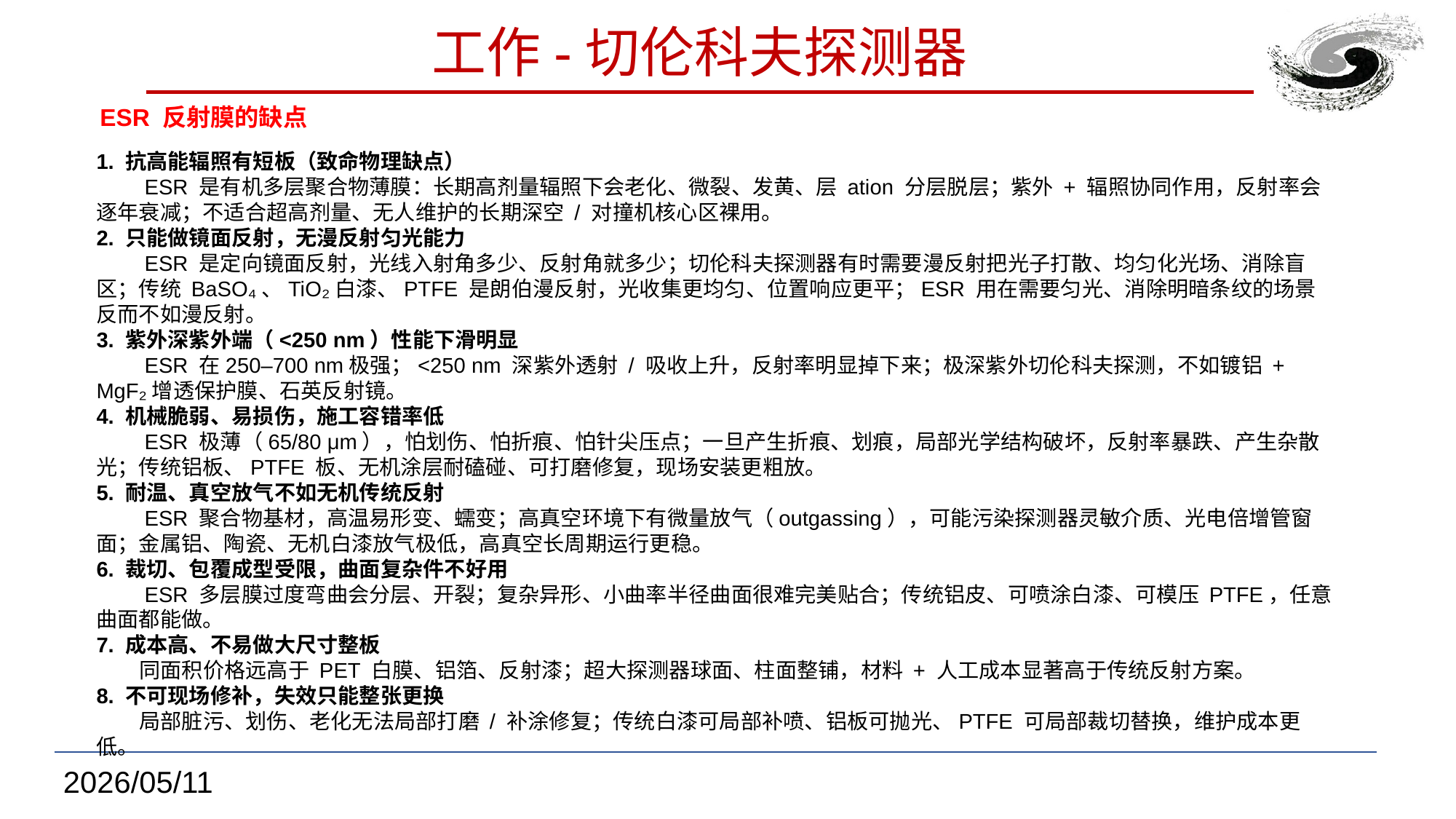

# 工作-切伦科夫探测器
ESR 反射膜的缺点
1. 抗高能辐照有短板（致命物理缺点）
        ESR 是有机多层聚合物薄膜：长期高剂量辐照下会老化、微裂、发黄、层 ation 分层脱层；紫外 + 辐照协同作用，反射率会逐年衰减；不适合超高剂量、无人维护的长期深空 / 对撞机核心区裸用。
2. 只能做镜面反射，无漫反射匀光能力
        ESR 是定向镜面反射，光线入射角多少、反射角就多少；切伦科夫探测器有时需要漫反射把光子打散、均匀化光场、消除盲区；传统 BaSO₄、TiO₂白漆、PTFE 是朗伯漫反射，光收集更均匀、位置响应更平；ESR 用在需要匀光、消除明暗条纹的场景反而不如漫反射。
3. 紫外深紫外端（<250 nm）性能下滑明显
        ESR 在250–700 nm极强；<250 nm 深紫外透射 / 吸收上升，反射率明显掉下来；极深紫外切伦科夫探测，不如镀铝 + MgF₂增透保护膜、石英反射镜。
4. 机械脆弱、易损伤，施工容错率低
        ESR 极薄（65/80 μm），怕划伤、怕折痕、怕针尖压点；一旦产生折痕、划痕，局部光学结构破坏，反射率暴跌、产生杂散光；传统铝板、PTFE 板、无机涂层耐磕碰、可打磨修复，现场安装更粗放。
5. 耐温、真空放气不如无机传统反射
        ESR 聚合物基材，高温易形变、蠕变；高真空环境下有微量放气（outgassing），可能污染探测器灵敏介质、光电倍增管窗面；金属铝、陶瓷、无机白漆放气极低，高真空长周期运行更稳。
6. 裁切、包覆成型受限，曲面复杂件不好用
        ESR 多层膜过度弯曲会分层、开裂；复杂异形、小曲率半径曲面很难完美贴合；传统铝皮、可喷涂白漆、可模压 PTFE，任意曲面都能做。
7. 成本高、不易做大尺寸整板
        同面积价格远高于 PET 白膜、铝箔、反射漆；超大探测器球面、柱面整铺，材料 + 人工成本显著高于传统反射方案。
8. 不可现场修补，失效只能整张更换
        局部脏污、划伤、老化无法局部打磨 / 补涂修复；传统白漆可局部补喷、铝板可抛光、PTFE 可局部裁切替换，维护成本更低。
2026/05/11